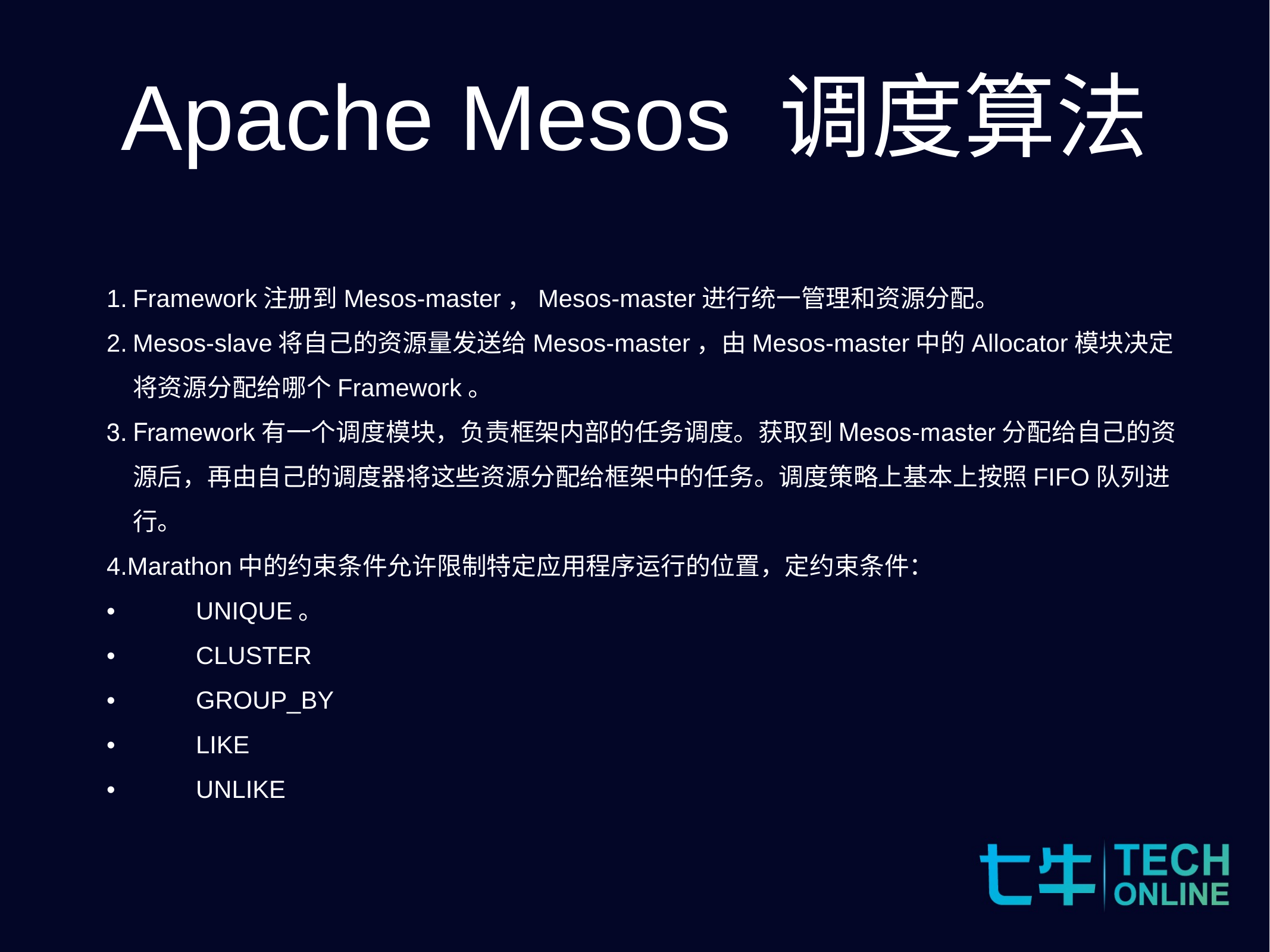

Apache Mesos 调度算法
Framework注册到Mesos-master，Mesos-master进行统一管理和资源分配。
Mesos-slave将自己的资源量发送给Mesos-master，由Mesos-master中的Allocator模块决定将资源分配给哪个Framework。
Framework有一个调度模块，负责框架内部的任务调度。获取到Mesos-master分配给自己的资源后，再由自己的调度器将这些资源分配给框架中的任务。调度策略上基本上按照FIFO队列进行。
4.Marathon中的约束条件允许限制特定应用程序运行的位置，定约束条件：
•	UNIQUE。
•	CLUSTER
•	GROUP_BY
•	LIKE
•	UNLIKE